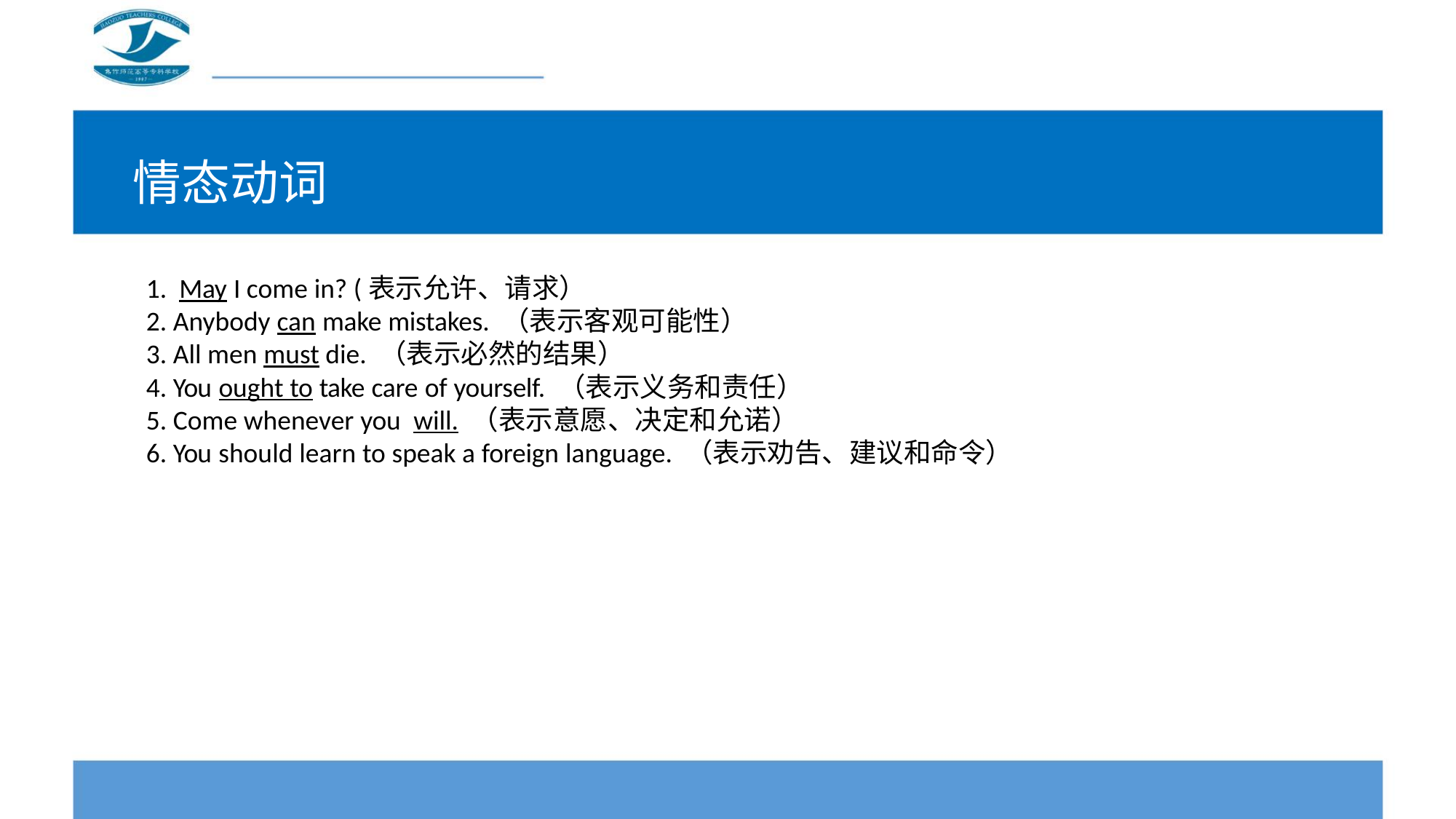

情态动词
1.  May I come in? (表示允许、请求）
2. Anybody can make mistakes. （表示客观可能性）
3. All men must die. （表示必然的结果）
4. You ought to take care of yourself. （表示义务和责任）
5. Come whenever you  will. （表示意愿、决定和允诺）
6. You should learn to speak a foreign language. （表示劝告、建议和命令）